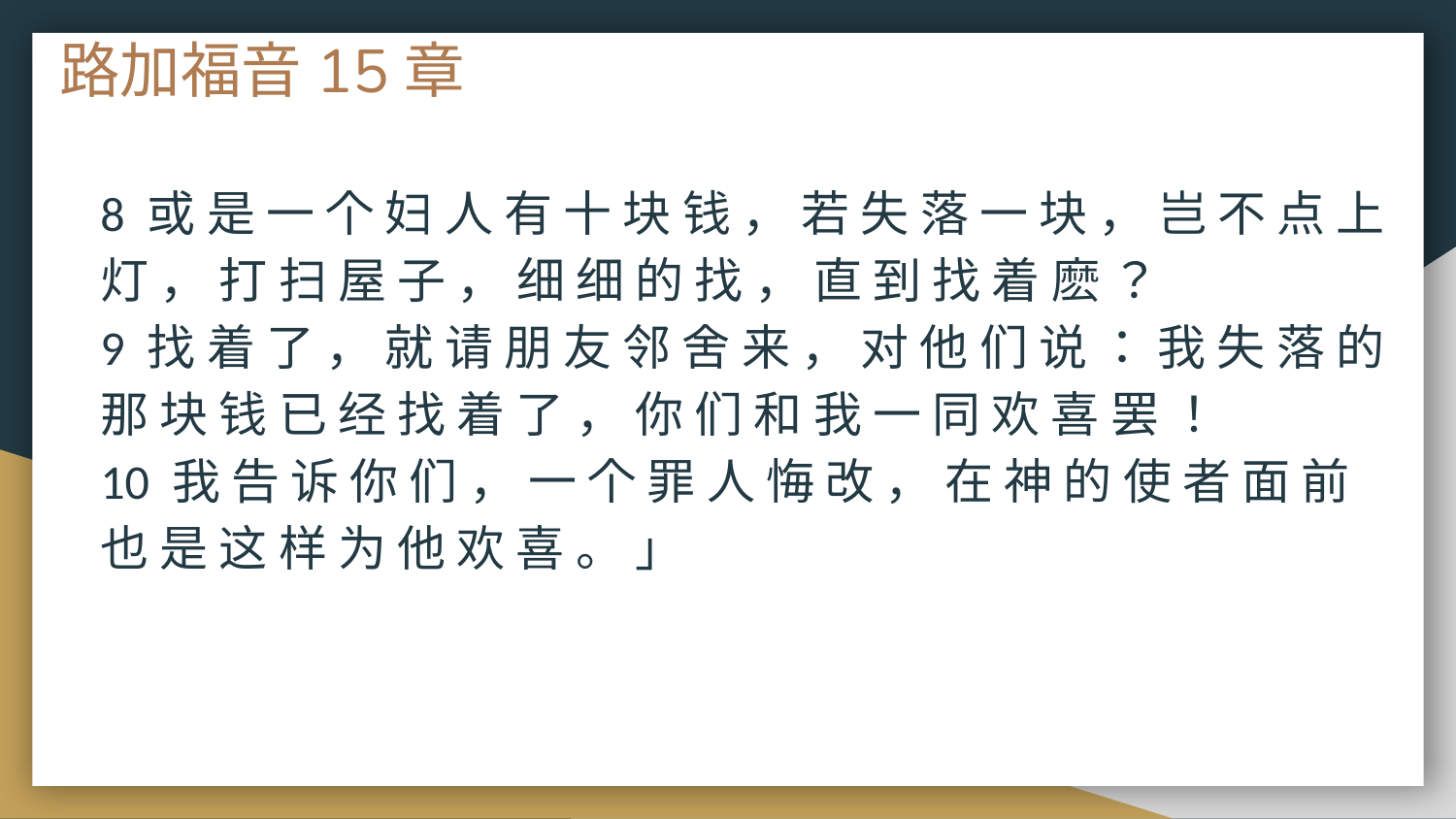

# 路加福音15章
8 或 是 一 个 妇 人 有 十 块 钱 ， 若 失 落 一 块 ， 岂 不 点 上 灯 ， 打 扫 屋 子 ， 细 细 的 找 ， 直 到 找 着 麽 ？
9 找 着 了 ， 就 请 朋 友 邻 舍 来 ， 对 他 们 说 ： 我 失 落 的 那 块 钱 已 经 找 着 了 ， 你 们 和 我 一 同 欢 喜 罢 ！
10 我 告 诉 你 们 ， 一 个 罪 人 悔 改 ， 在 神 的 使 者 面 前 也 是 这 样 为 他 欢 喜 。 」